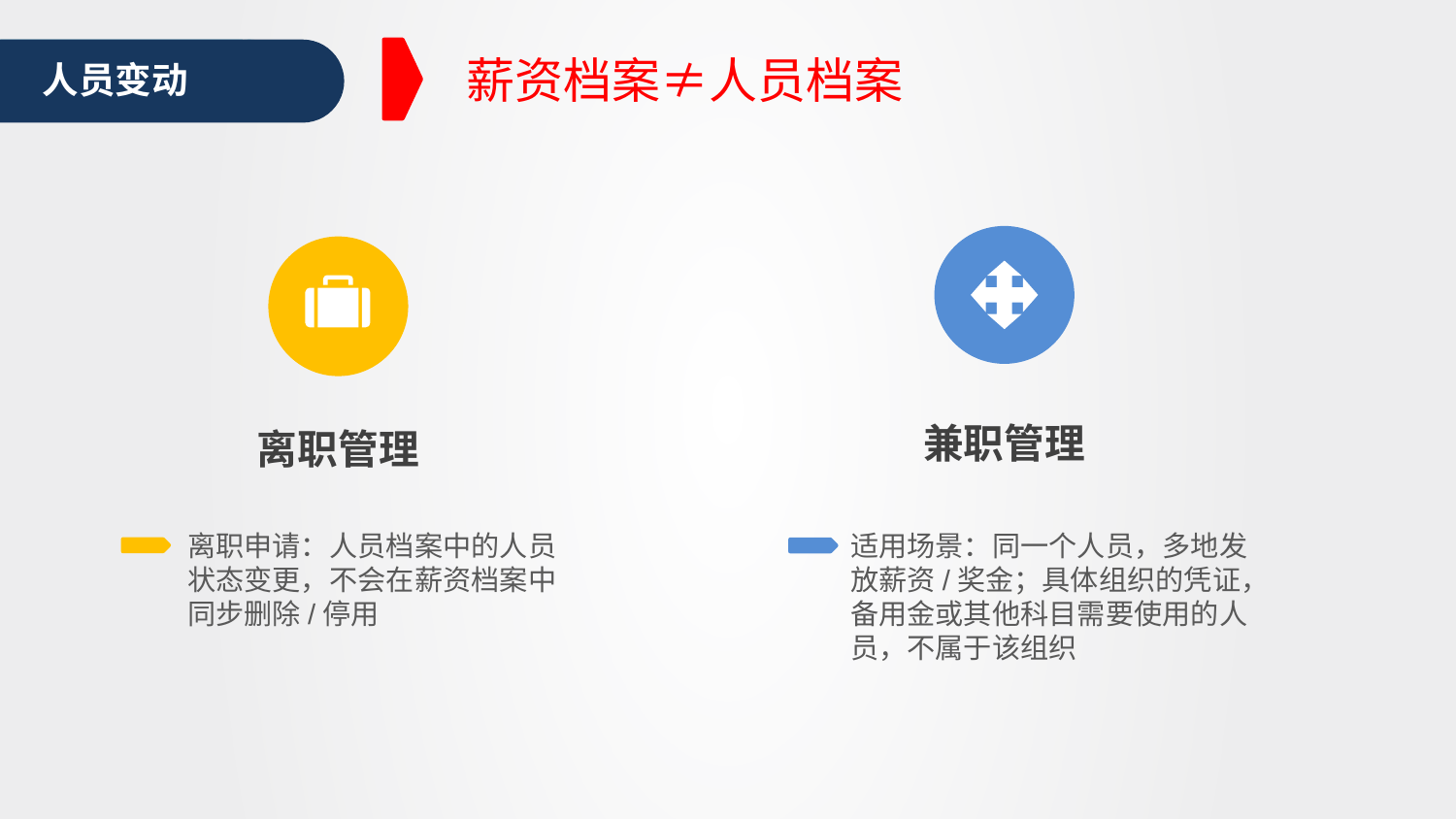

薪资档案≠人员档案
人员变动

兼职管理
离职管理
离职申请：人员档案中的人员状态变更，不会在薪资档案中同步删除/停用
适用场景：同一个人员，多地发放薪资/奖金；具体组织的凭证，备用金或其他科目需要使用的人员，不属于该组织